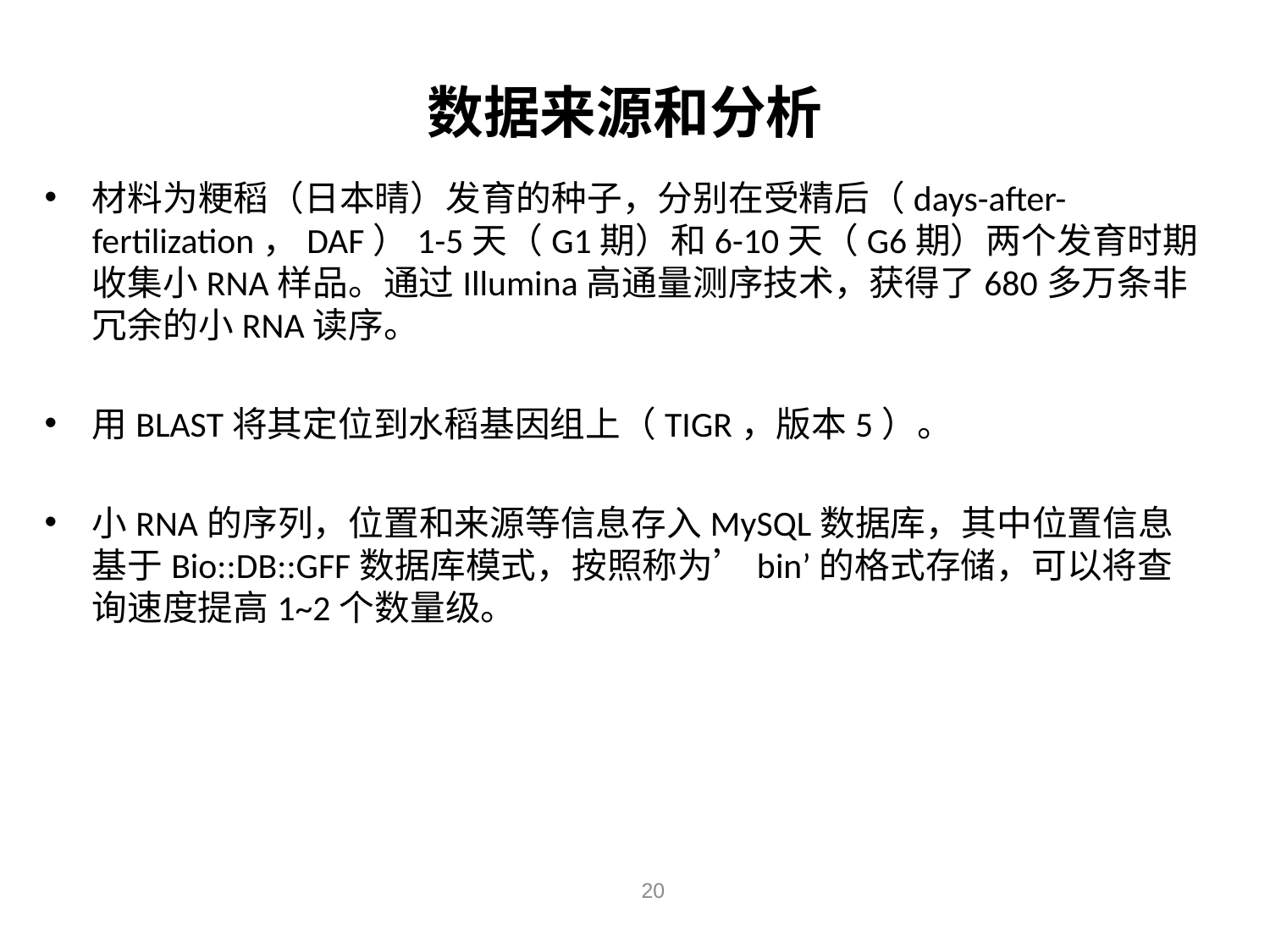

# 数据来源和分析
材料为粳稻（日本晴）发育的种子，分别在受精后（days-after-fertilization，DAF）1-5天（G1期）和6-10天（G6期）两个发育时期收集小RNA样品。通过Illumina高通量测序技术，获得了680多万条非冗余的小RNA读序。

用BLAST将其定位到水稻基因组上（TIGR，版本5）。

小RNA的序列，位置和来源等信息存入MySQL数据库，其中位置信息基于Bio::DB::GFF数据库模式，按照称为’bin’的格式存储，可以将查询速度提高1~2个数量级。

20